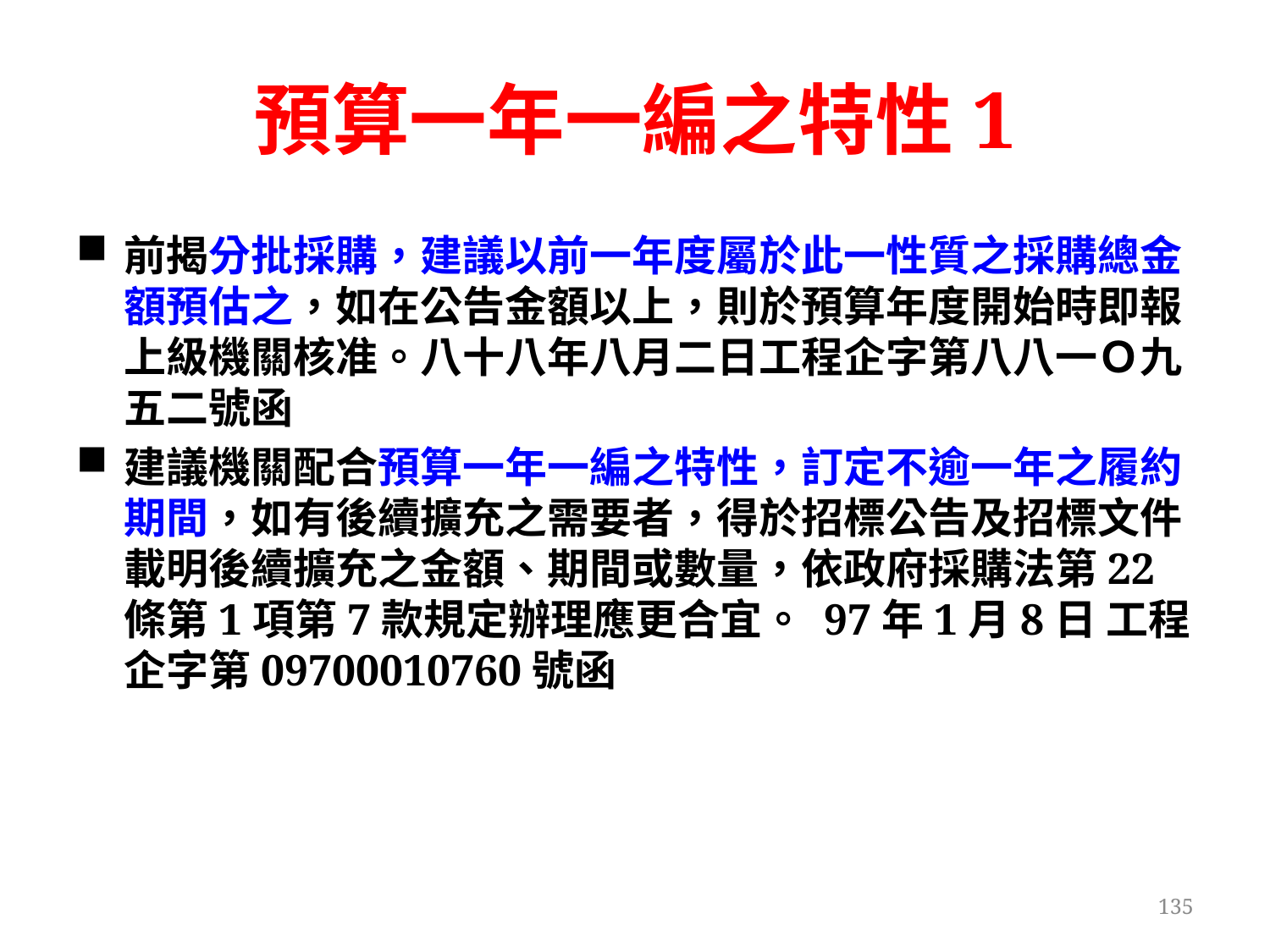

# 預算一年一編之特性1
前揭分批採購，建議以前一年度屬於此一性質之採購總金額預估之，如在公告金額以上，則於預算年度開始時即報上級機關核准。八十八年八月二日工程企字第八八一Ｏ九五二號函
建議機關配合預算一年一編之特性，訂定不逾一年之履約期間，如有後續擴充之需要者，得於招標公告及招標文件載明後續擴充之金額、期間或數量，依政府採購法第22條第1項第7款規定辦理應更合宜。 97年1月8日 工程企字第09700010760號函
135